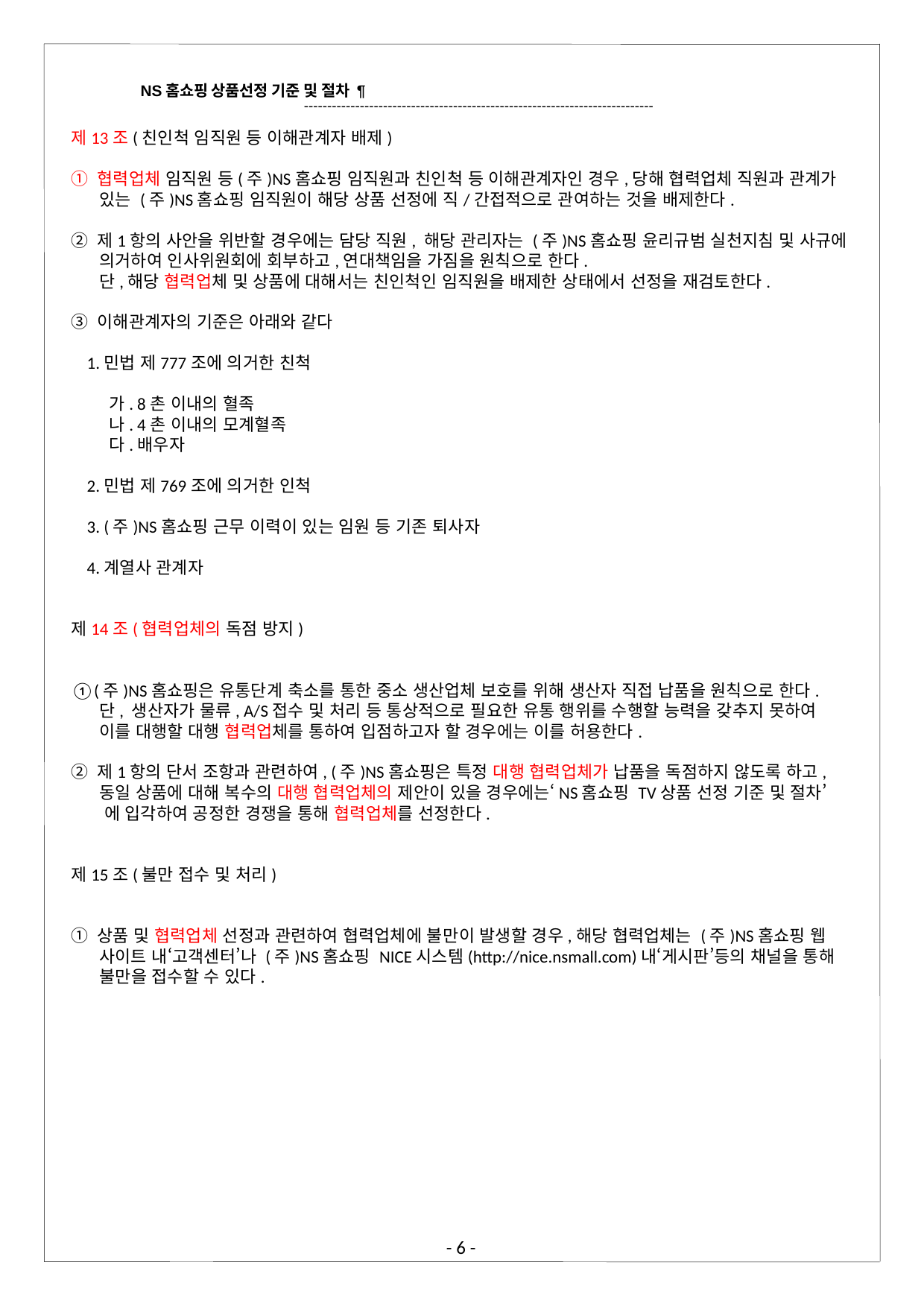

NS홈쇼핑 상품선정 기준 및 절차 ¶
---------------------------------------------------------------------------
제13조(친인척 임직원 등 이해관계자 배제)

① 협력업체 임직원 등(주)NS홈쇼핑 임직원과 친인척 등 이해관계자인 경우,당해 협력업체 직원과 관계가
     있는 (주)NS홈쇼핑 임직원이 해당 상품 선정에 직/간접적으로 관여하는 것을 배제한다.

② 제1항의 사안을 위반할 경우에는 담당 직원, 해당 관리자는 (주)NS홈쇼핑 윤리규범 실천지침 및 사규에
     의거하여 인사위원회에 회부하고,연대책임을 가짐을 원칙으로 한다.
     단,해당 협력업체 및 상품에 대해서는 친인척인 임직원을 배제한 상태에서 선정을 재검토한다.

③ 이해관계자의 기준은 아래와 같다

    1.민법 제777조에 의거한 친척

       가. 8촌 이내의 혈족
       나. 4촌 이내의 모계혈족
       다.배우자

    2.민법 제769조에 의거한 인척

    3. (주)NS홈쇼핑 근무 이력이 있는 임원 등 기존 퇴사자

    4.계열사 관계자

제14조(협력업체의 독점 방지)

①(주)NS홈쇼핑은 유통단계 축소를 통한 중소 생산업체 보호를 위해 생산자 직접 납품을 원칙으로 한다.
     단, 생산자가 물류, A/S접수 및 처리 등 통상적으로 필요한 유통 행위를 수행할 능력을 갖추지 못하여
     이를 대행할 대행 협력업체를 통하여 입점하고자 할 경우에는 이를 허용한다.

② 제1항의 단서 조항과 관련하여, (주)NS홈쇼핑은 특정 대행 협력업체가 납품을 독점하지 않도록 하고,
     동일 상품에 대해 복수의 대행 협력업체의 제안이 있을 경우에는‘NS홈쇼핑 TV상품 선정 기준 및 절차’
      에 입각하여 공정한 경쟁을 통해 협력업체를 선정한다.

제15조(불만 접수 및 처리)

① 상품 및 협력업체 선정과 관련하여 협력업체에 불만이 발생할 경우,해당 협력업체는 (주)NS홈쇼핑 웹
     사이트 내‘고객센터’나 (주)NS홈쇼핑 NICE시스템(http://nice.nsmall.com)내‘게시판’등의 채널을 통해
     불만을 접수할 수 있다.

- 6 -